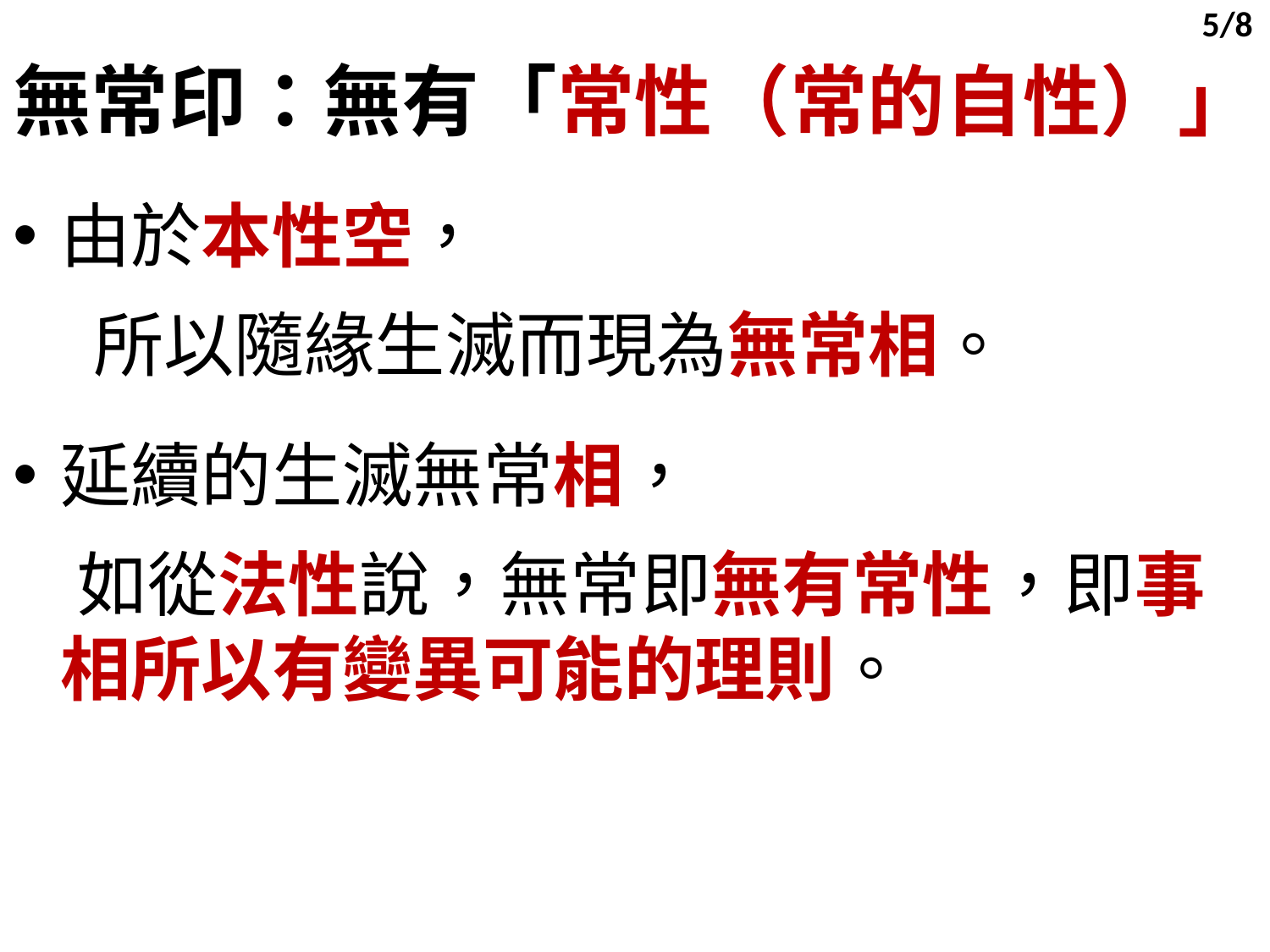

5/8
無常印：無有「常性（常的自性）」
由於本性空，
    所以隨緣生滅而現為無常相。
延續的生滅無常相，
   如從法性說，無常即無有常性，即事相所以有變異可能的理則。